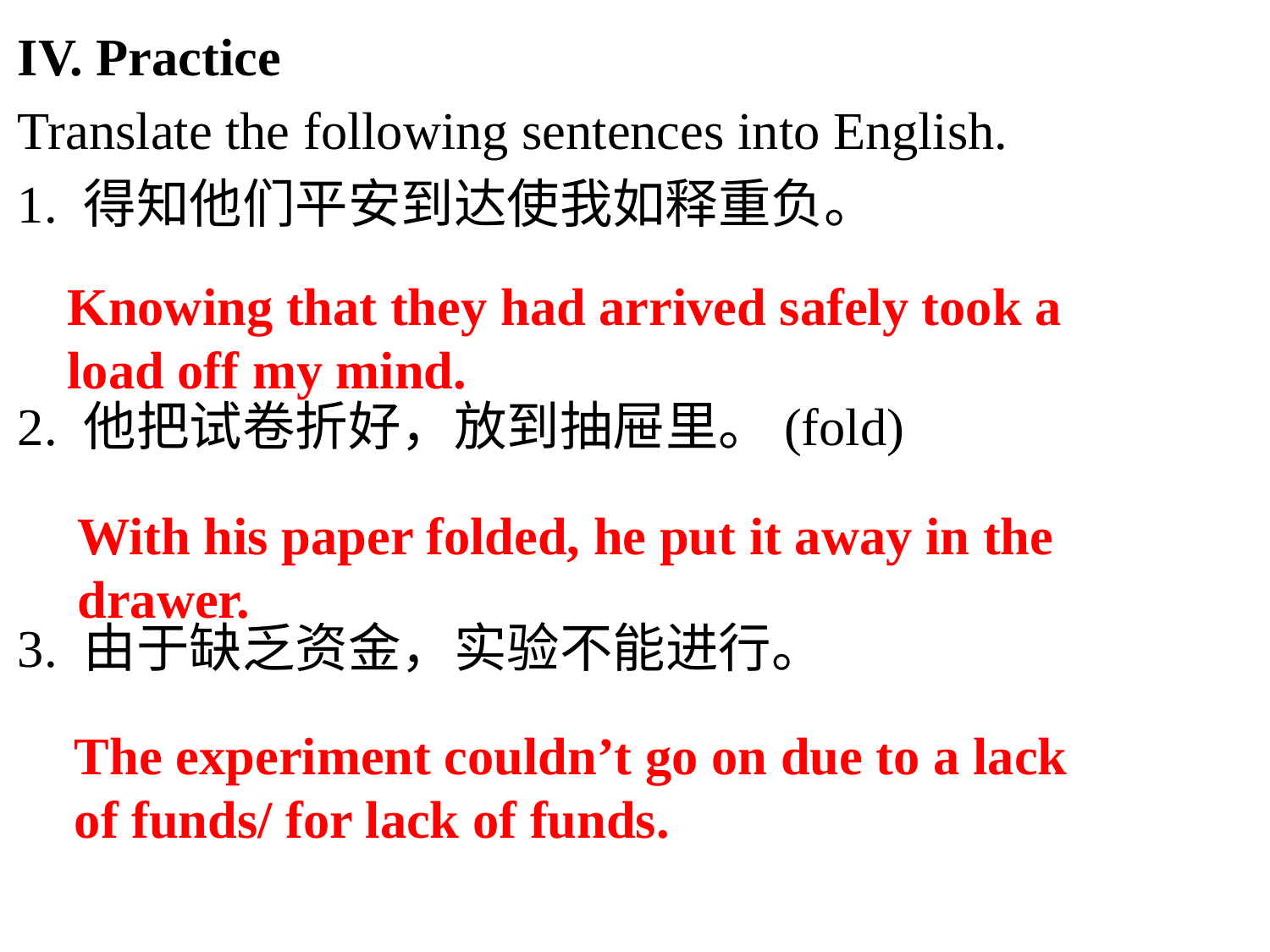

IV. Practice
Translate the following sentences into English.
1. 得知他们平安到达使我如释重负。

2. 他把试卷折好，放到抽屉里。(fold)

3. 由于缺乏资金，实验不能进行。
Knowing that they had arrived safely took a load off my mind.
With his paper folded, he put it away in the drawer.
The experiment couldn’t go on due to a lack of funds/ for lack of funds.